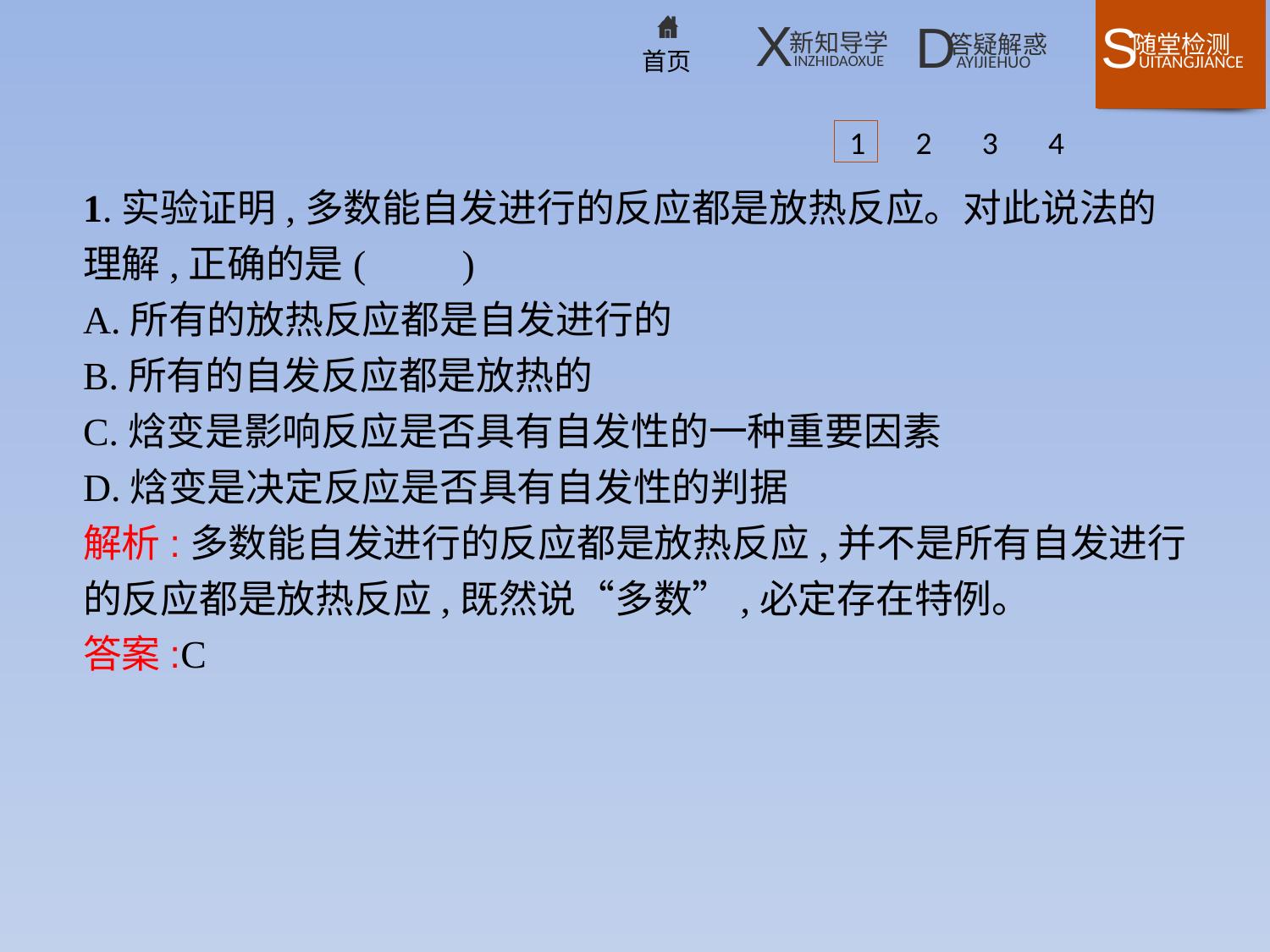

1       2       3       4

1.实验证明,多数能自发进行的反应都是放热反应。对此说法的理解,正确的是(　　)
A.所有的放热反应都是自发进行的
B.所有的自发反应都是放热的
C.焓变是影响反应是否具有自发性的一种重要因素
D.焓变是决定反应是否具有自发性的判据
解析:多数能自发进行的反应都是放热反应,并不是所有自发进行的反应都是放热反应,既然说“多数”,必定存在特例。
答案:C